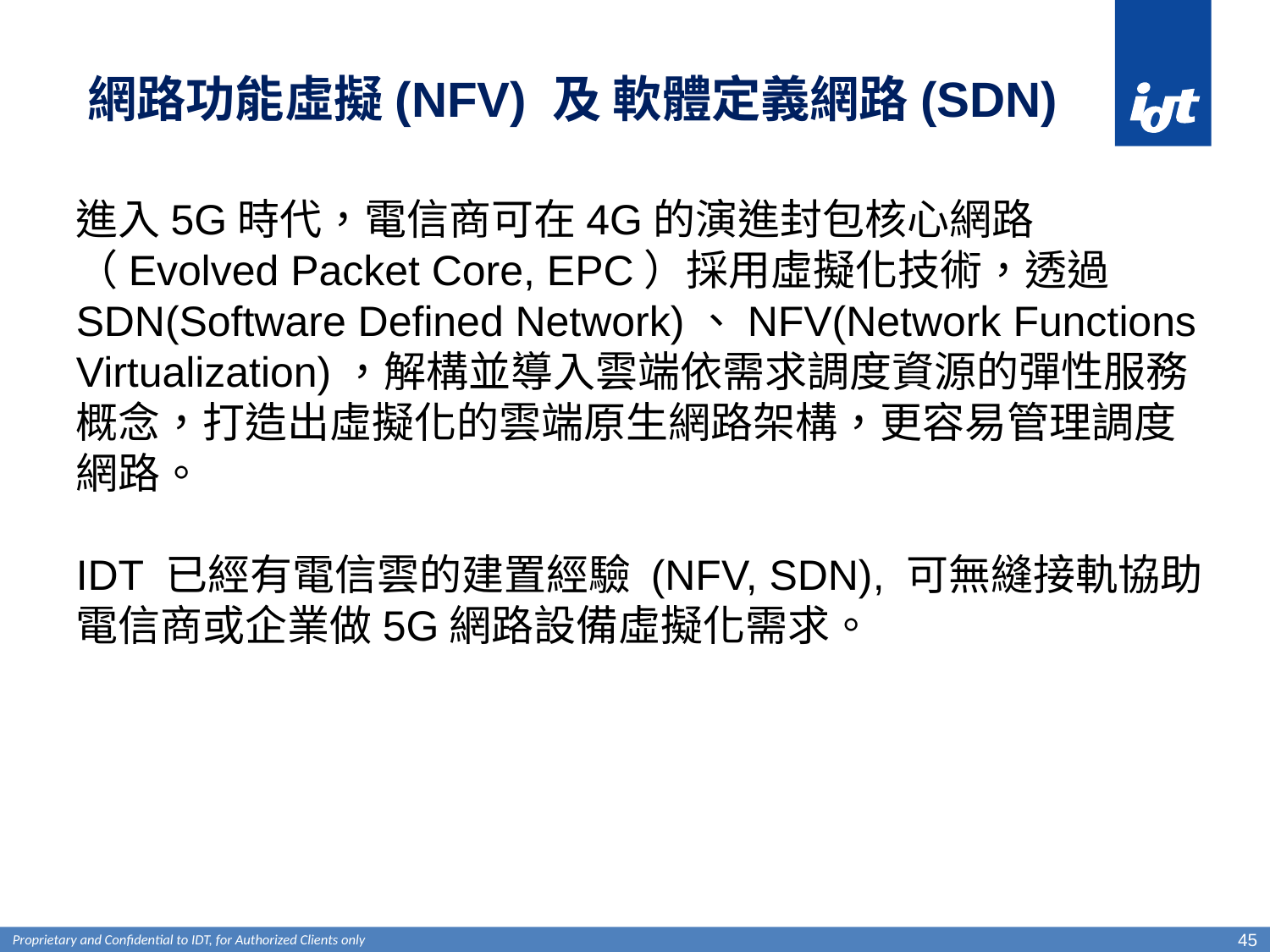

# 網路功能虛擬(NFV) 及 軟體定義網路(SDN)
進入5G時代，電信商可在4G的演進封包核心網路（Evolved Packet Core, EPC）採用虛擬化技術，透過SDN(Software Defined Network)、NFV(Network Functions Virtualization)，解構並導入雲端依需求調度資源的彈性服務概念，打造出虛擬化的雲端原生網路架構，更容易管理調度網路。

IDT 已經有電信雲的建置經驗 (NFV, SDN), 可無縫接軌協助 電信商或企業做5G網路設備虛擬化需求。
45